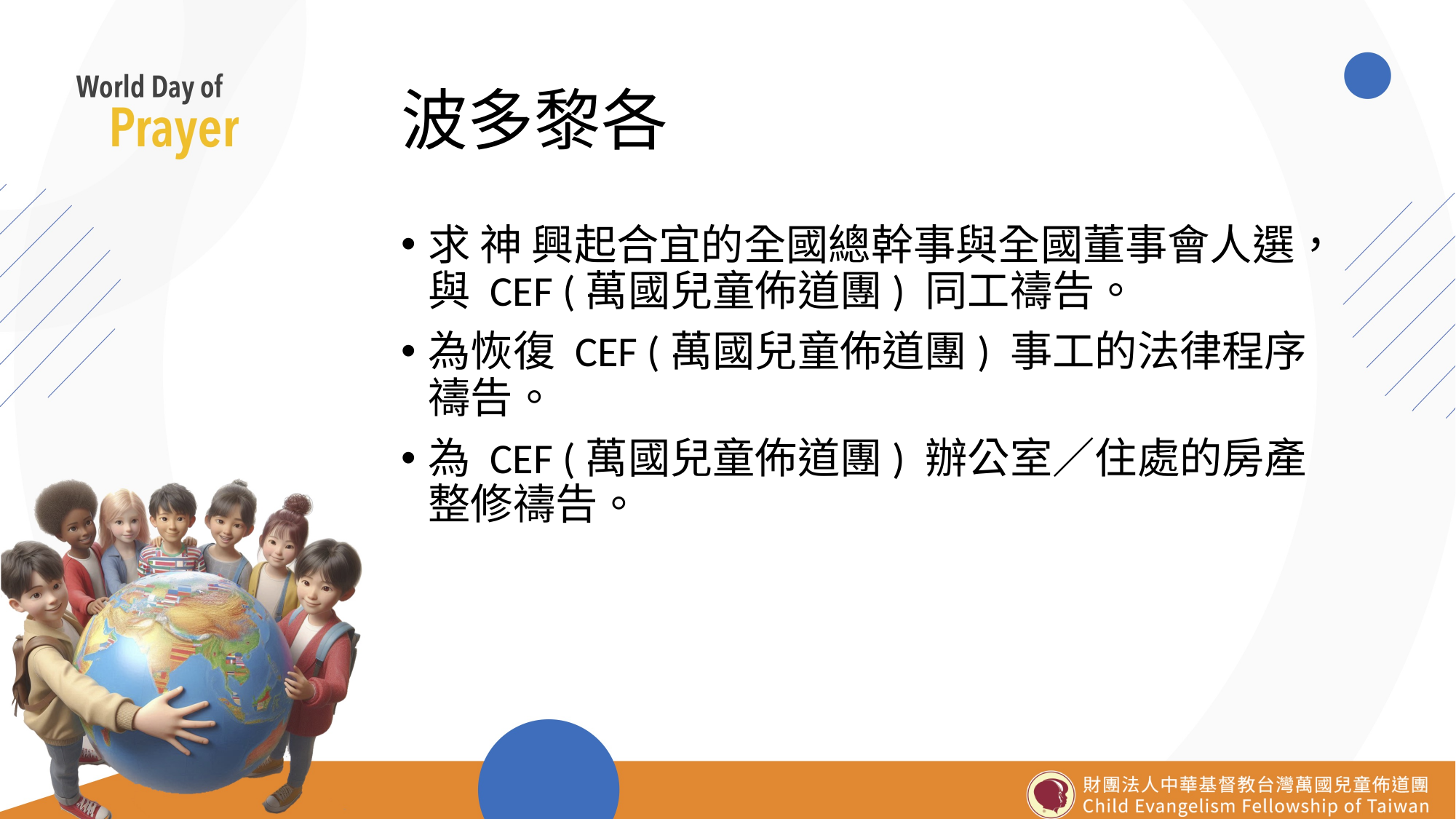

# 波多黎各
求 神 興起合宜的全國總幹事與全國董事會人選，與 CEF (萬國兒童佈道團) 同工禱告。
為恢復 CEF (萬國兒童佈道團) 事工的法律程序禱告。
為 CEF (萬國兒童佈道團) 辦公室／住處的房產整修禱告。